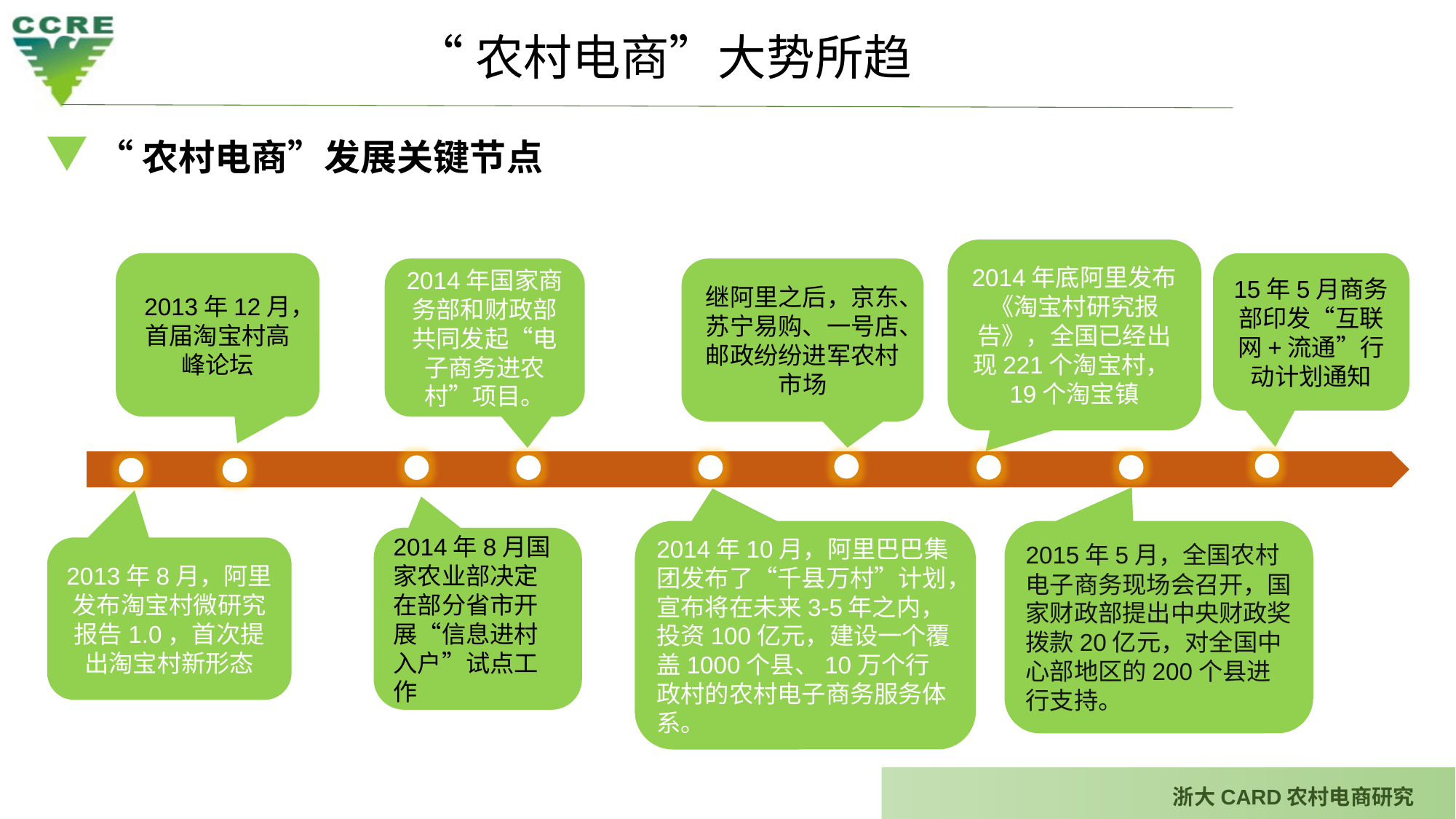

“农村电商”大势所趋
“农村电商”发展关键节点

2014年底阿里发布《淘宝村研究报告》，全国已经出现221个淘宝村，19个淘宝镇
15年5月商务部印发“互联网+流通”行动计划通知
2013年12月，首届淘宝村高峰论坛
2014年国家商务部和财政部共同发起“电子商务进农村”项目。
继阿里之后，京东、苏宁易购、一号店、邮政纷纷进军农村市场

2014年10月，阿里巴巴集团发布了“千县万村”计划，宣布将在未来3-5年之内，投资100亿元，建设一个覆盖1000个县、10万个行政村的农村电子商务服务体系。
2015年5月，全国农村电子商务现场会召开，国家财政部提出中央财政奖拨款20亿元，对全国中心部地区的200个县进行支持。
2014年8月国家农业部决定在部分省市开展“信息进村入户”试点工作
2013年8月，阿里发布淘宝村微研究报告1.0，首次提出淘宝村新形态